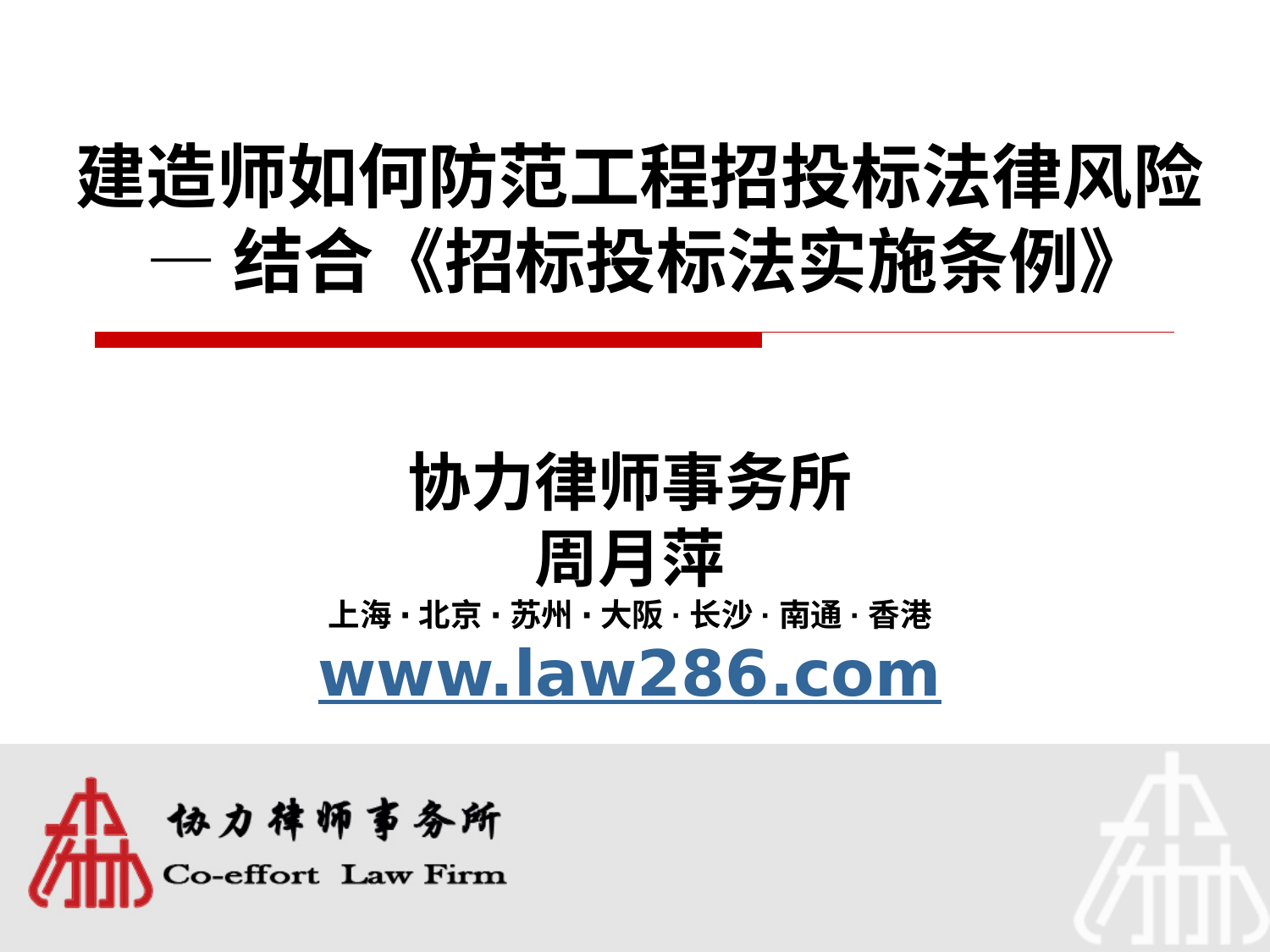

建造师如何防范工程招投标法律风险
 —结合《招标投标法实施条例》
协力律师事务所
周月萍
上海·北京·苏州·大阪·长沙·南通·香港
www.law286.com